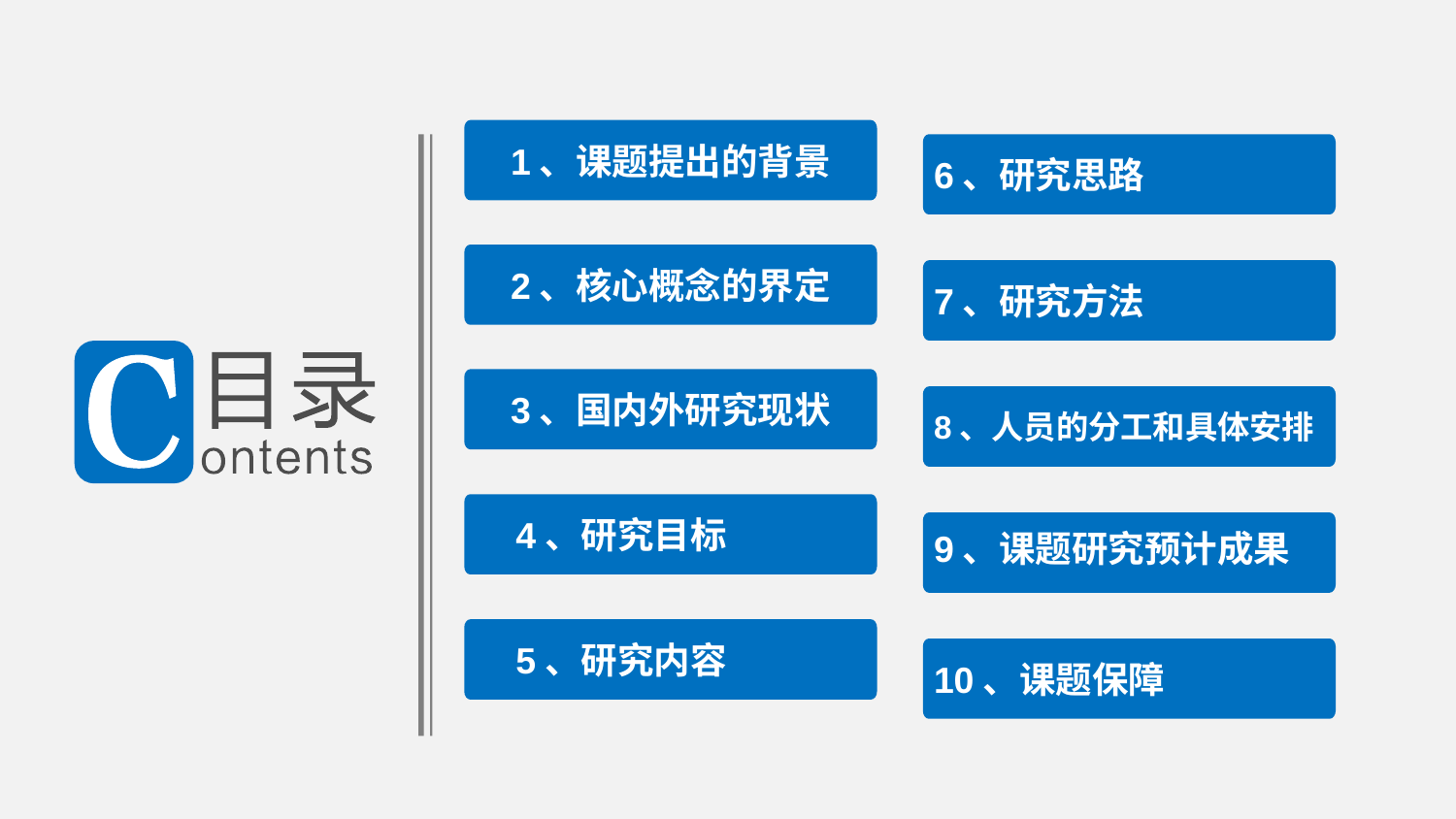

1、课题提出的背景

6、研究思路

2、核心概念的界定

7、研究方法

3、国内外研究现状
8、人员的分工和具体安排

    4、研究目标

9、课题研究预计成果

    5、研究内容

10、课题保障